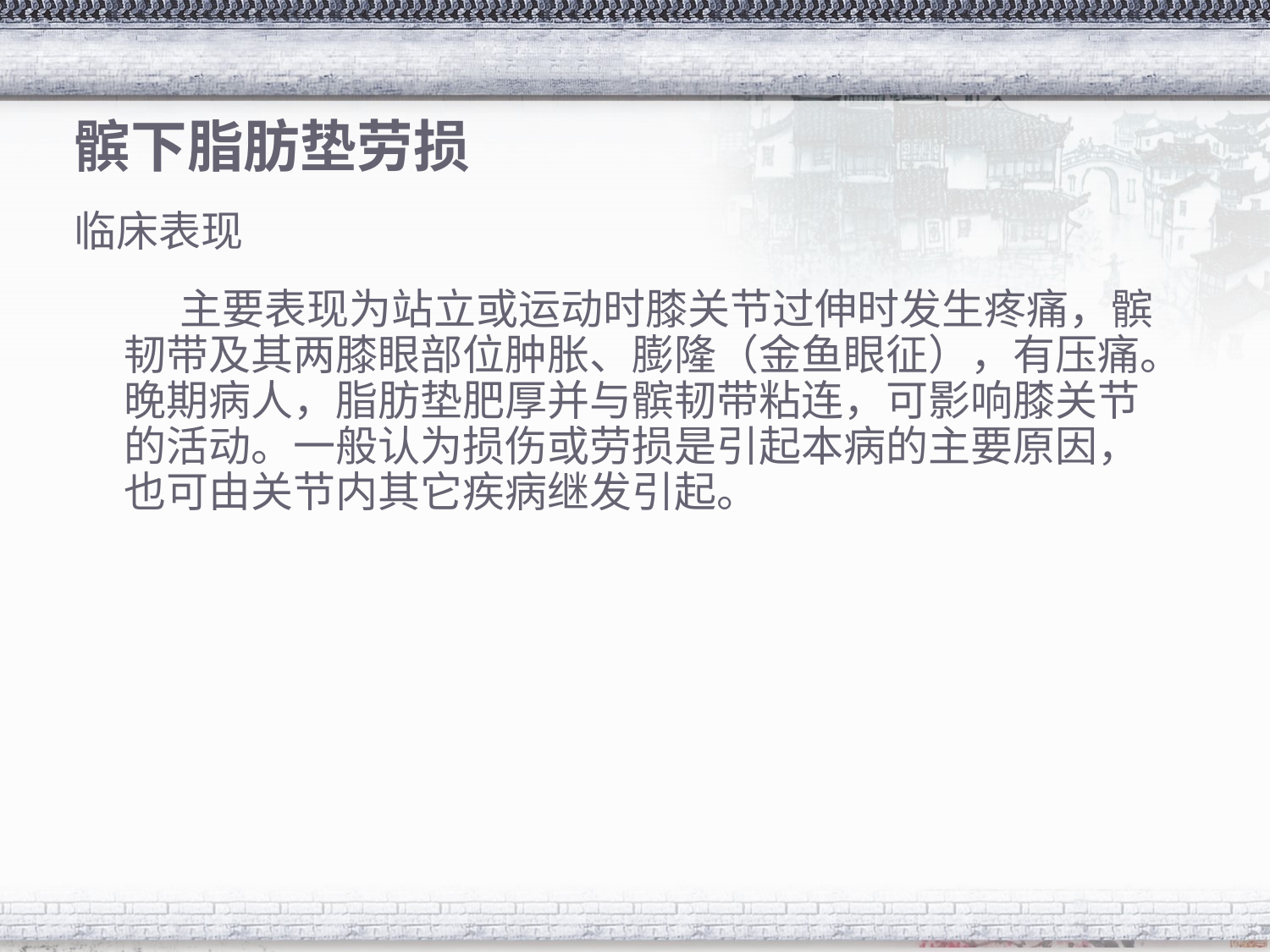

# 髌下脂肪垫劳损
临床表现
          主要表现为站立或运动时膝关节过伸时发生疼痛，髌韧带及其两膝眼部位肿胀、膨隆（金鱼眼征），有压痛。晚期病人，脂肪垫肥厚并与髌韧带粘连，可影响膝关节的活动。一般认为损伤或劳损是引起本病的主要原因，也可由关节内其它疾病继发引起。